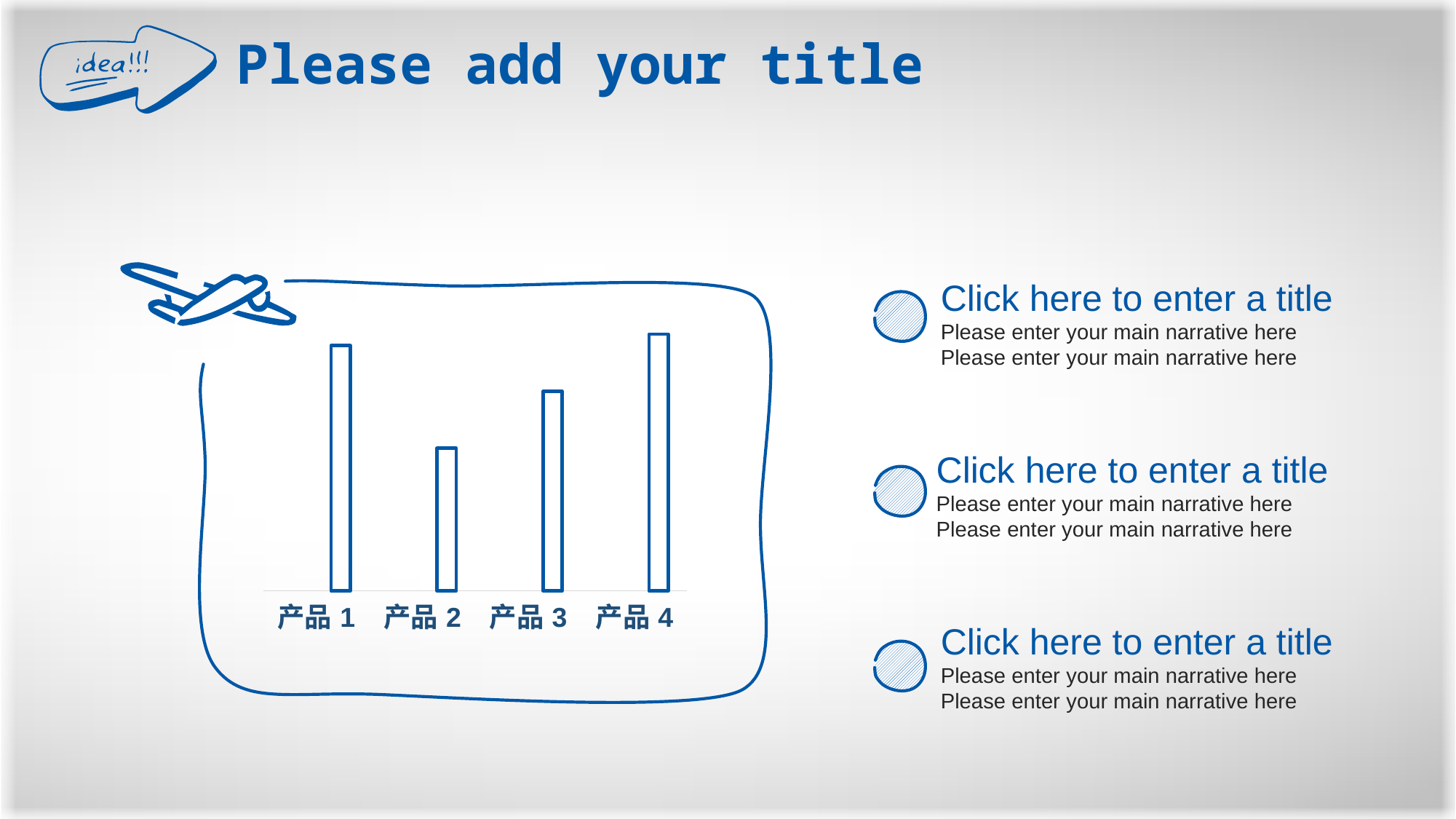

Please add your title

Click here to enter a title
Please enter your main narrative here
Please enter your main narrative here

### Chart

| Category | 列1 | 列2 | 系列 1 |
|---|---|---|---|
| 产品1 | None | None | 4.3 |
| 产品2 | None | None | 2.5 |
| 产品3 | None | None | 3.5 |
| 产品4 | None | None | 4.5 |
Click here to enter a title
Please enter your main narrative here
Please enter your main narrative here

Click here to enter a title
Please enter your main narrative here
Please enter your main narrative here